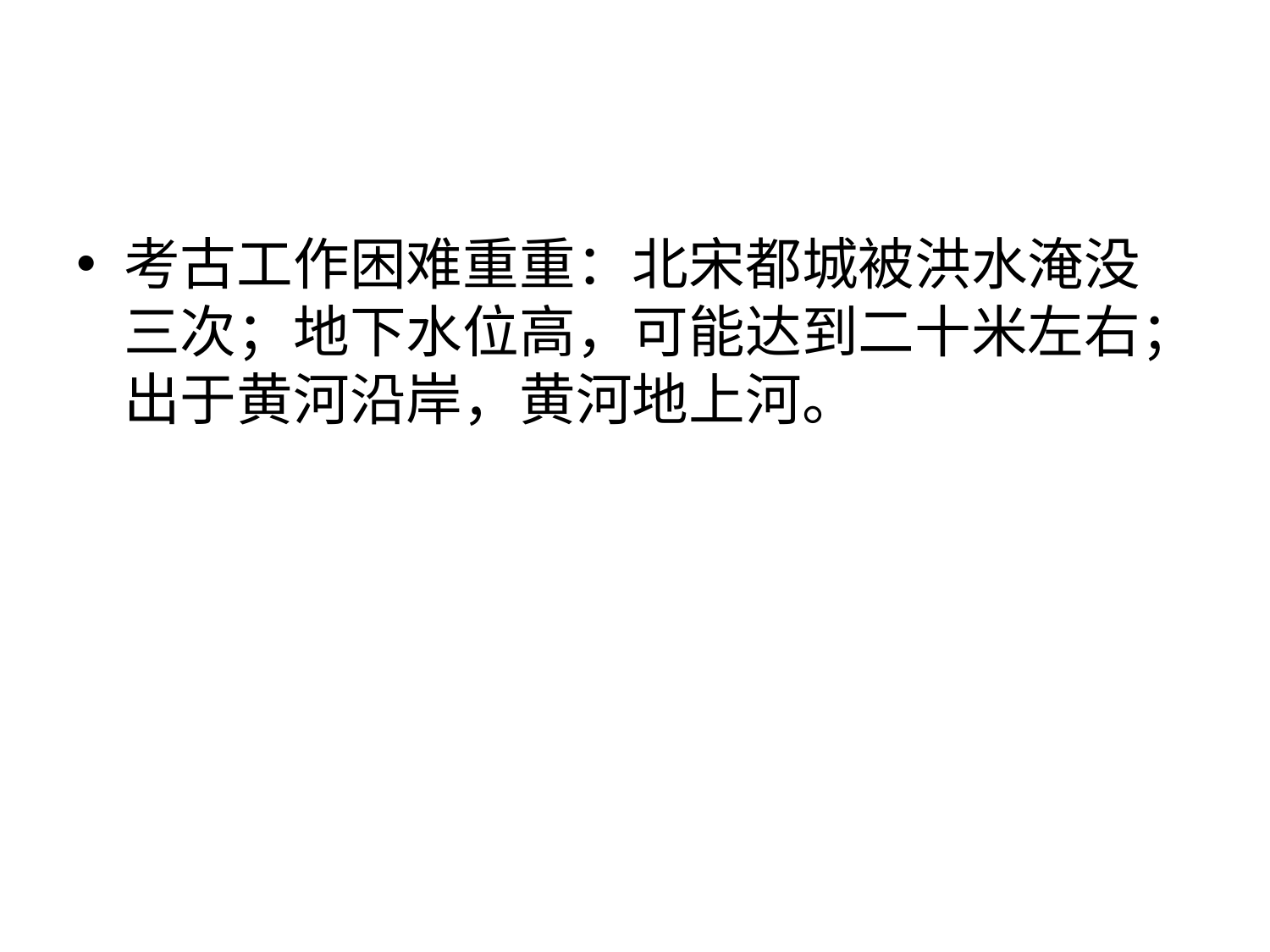

#
考古工作困难重重：北宋都城被洪水淹没三次；地下水位高，可能达到二十米左右；出于黄河沿岸，黄河地上河。